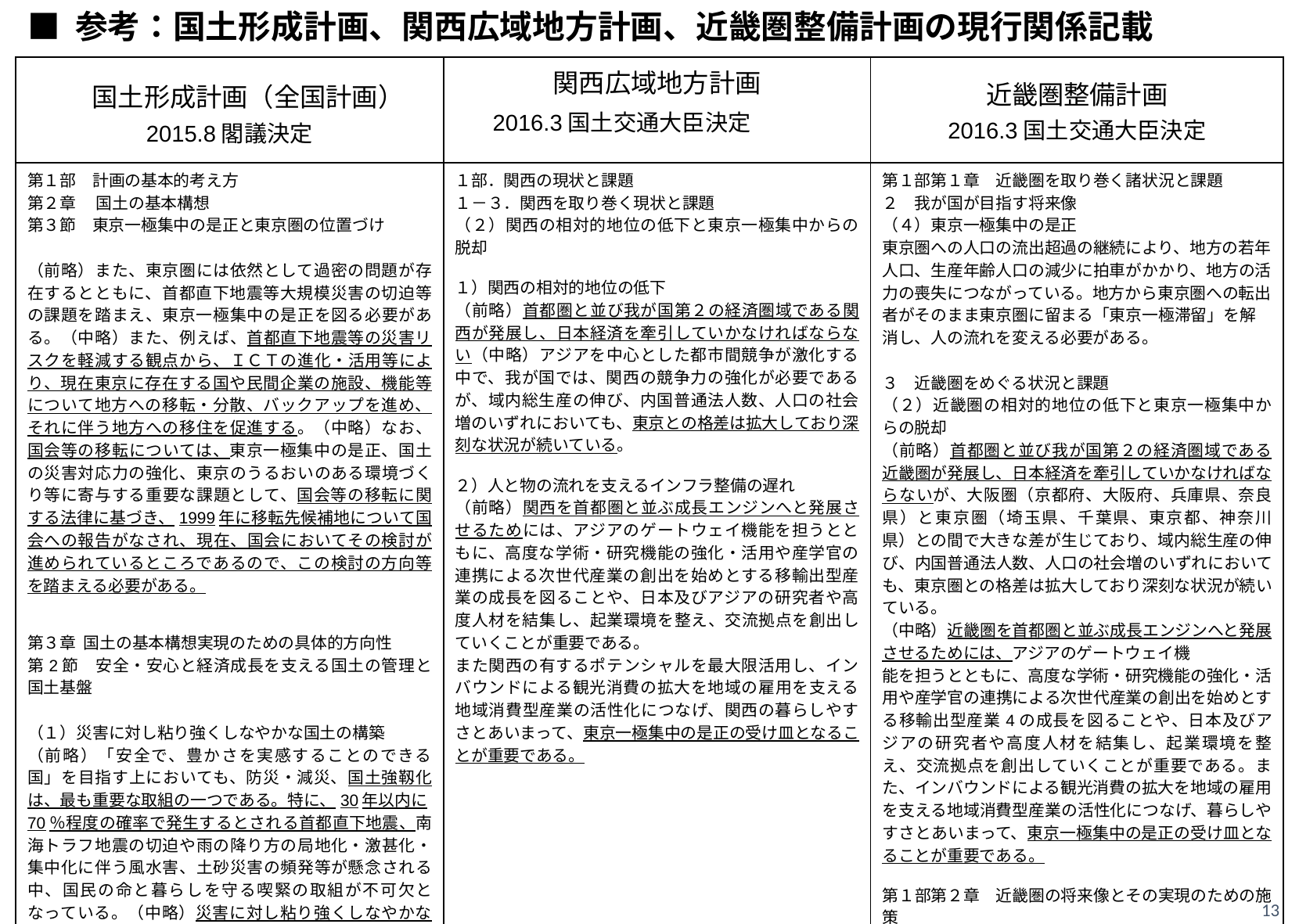

■ 参考：国土形成計画、関西広域地方計画、近畿圏整備計画の現行関係記載
| 国土形成計画（全国計画） 2015.8閣議決定 | 関西広域地方計画 　2016.3国土交通大臣決定 | 近畿圏整備計画 2016.3国土交通大臣決定 |
| --- | --- | --- |
| 第１部　計画の基本的考え方 第２章 　国土の基本構想 第３節　東京一極集中の是正と東京圏の位置づけ （前略）また、東京圏には依然として過密の問題が存在するとともに、首都直下地震等大規模災害の切迫等の課題を踏まえ、東京一極集中の是正を図る必要がある。（中略）また、例えば、首都直下地震等の災害リスクを軽減する観点から、ＩＣＴの進化・活用等により、現在東京に存在する国や民間企業の施設、機能等について地方への移転・分散、バックアップを進め、それに伴う地方への移住を促進する。（中略）なお、国会等の移転については、東京一極集中の是正、国土の災害対応力の強化、東京のうるおいのある環境づくり等に寄与する重要な課題として、国会等の移転に関する法律に基づき、1999年に移転先候補地について国会への報告がなされ、現在、国会においてその検討が進められているところであるので、この検討の方向等を踏まえる必要がある。 第３章 国土の基本構想実現のための具体的方向性 第2節　安全・安心と経済成長を支える国土の管理と国土基盤 （１）災害に対し粘り強くしなやかな国土の構築 （前略）「安全で、豊かさを実感することのできる国」を目指す上においても、防災・減災、国土強靱化は、最も重要な取組の一つである。特に、30年以内に70％程度の確率で発生するとされる首都直下地震、南海トラフ地震の切迫や雨の降り方の局地化・激甚化・集中化に伴う風水害、土砂災害の頻発等が懸念される中、国民の命と暮らしを守る喫緊の取組が不可欠となっている。（中略）災害に対し粘り強くしなやかな国土とすることを目指す。 | １部．関西の現状と課題 １－３．関西を取り巻く現状と課題 （２）関西の相対的地位の低下と東京一極集中からの脱却 １）関西の相対的地位の低下 （前略）首都圏と並び我が国第２の経済圏域である関西が発展し、日本経済を牽引していかなければならない（中略）アジアを中心とした都市間競争が激化する中で、我が国では、関西の競争力の強化が必要であるが、域内総生産の伸び、内国普通法人数、人口の社会増のいずれにおいても、東京との格差は拡大しており深刻な状況が続いている。 ２）人と物の流れを支えるインフラ整備の遅れ （前略）関西を首都圏と並ぶ成長エンジンへと発展させるためには、アジアのゲートウェイ機能を担うとともに、高度な学術・研究機能の強化・活用や産学官の連携による次世代産業の創出を始めとする移輸出型産業の成長を図ることや、日本及びアジアの研究者や高度人材を結集し、起業環境を整え、交流拠点を創出していくことが重要である。 また関西の有するポテンシャルを最大限活用し、インバウンドによる観光消費の拡大を地域の雇用を支える地域消費型産業の活性化につなげ、関西の暮らしやすさとあいまって、東京一極集中の是正の受け皿となることが重要である。 | 第１部第１章　近畿圏を取り巻く諸状況と課題 ２　我が国が目指す将来像 （４）東京一極集中の是正 東京圏への人口の流出超過の継続により、地方の若年人口、生産年齢人口の減少に拍車がかかり、地方の活力の喪失につながっている。地方から東京圏への転出者がそのまま東京圏に留まる「東京一極滞留」を解消し、人の流れを変える必要がある。 ３　近畿圏をめぐる状況と課題 （２）近畿圏の相対的地位の低下と東京一極集中からの脱却 （前略）首都圏と並び我が国第２の経済圏域である近畿圏が発展し、日本経済を牽引していかなければならないが、大阪圏（京都府、大阪府、兵庫県、奈良県）と東京圏（埼玉県、千葉県、東京都、神奈川県）との間で大きな差が生じており、域内総生産の伸び、内国普通法人数、人口の社会増のいずれにおいても、東京圏との格差は拡大しており深刻な状況が続いている。 （中略）近畿圏を首都圏と並ぶ成長エンジンへと発展させるためには、アジアのゲートウェイ機 能を担うとともに、高度な学術・研究機能の強化・活用や産学官の連携による次世代産業の創出を始めとする移輸出型産業4の成長を図ることや、日本及びアジアの研究者や高度人材を結集し、起業環境を整え、交流拠点を創出していくことが重要である。また、インバウンドによる観光消費の拡大を地域の雇用を支える地域消費型産業の活性化につなげ、暮らしやすさとあいまって、東京一極集中の是正の受け皿となることが重要である。 第１部第２章　近畿圏の将来像とその実現のための施策 （前略）首都圏に次ぐ我が国第２の都市圏である近畿圏が、首都圏、中部圏とともにそれぞれの個性を発揮して「スーパー・メガリージョン」の形成を推進し、複眼型の巨大都市圏域の一翼を担うことが期待されている。先進国の中でも異例ともいえる東京への一極集中是正の牽引役となることは、国土形成に果たす重要な役割でもある。 |
13